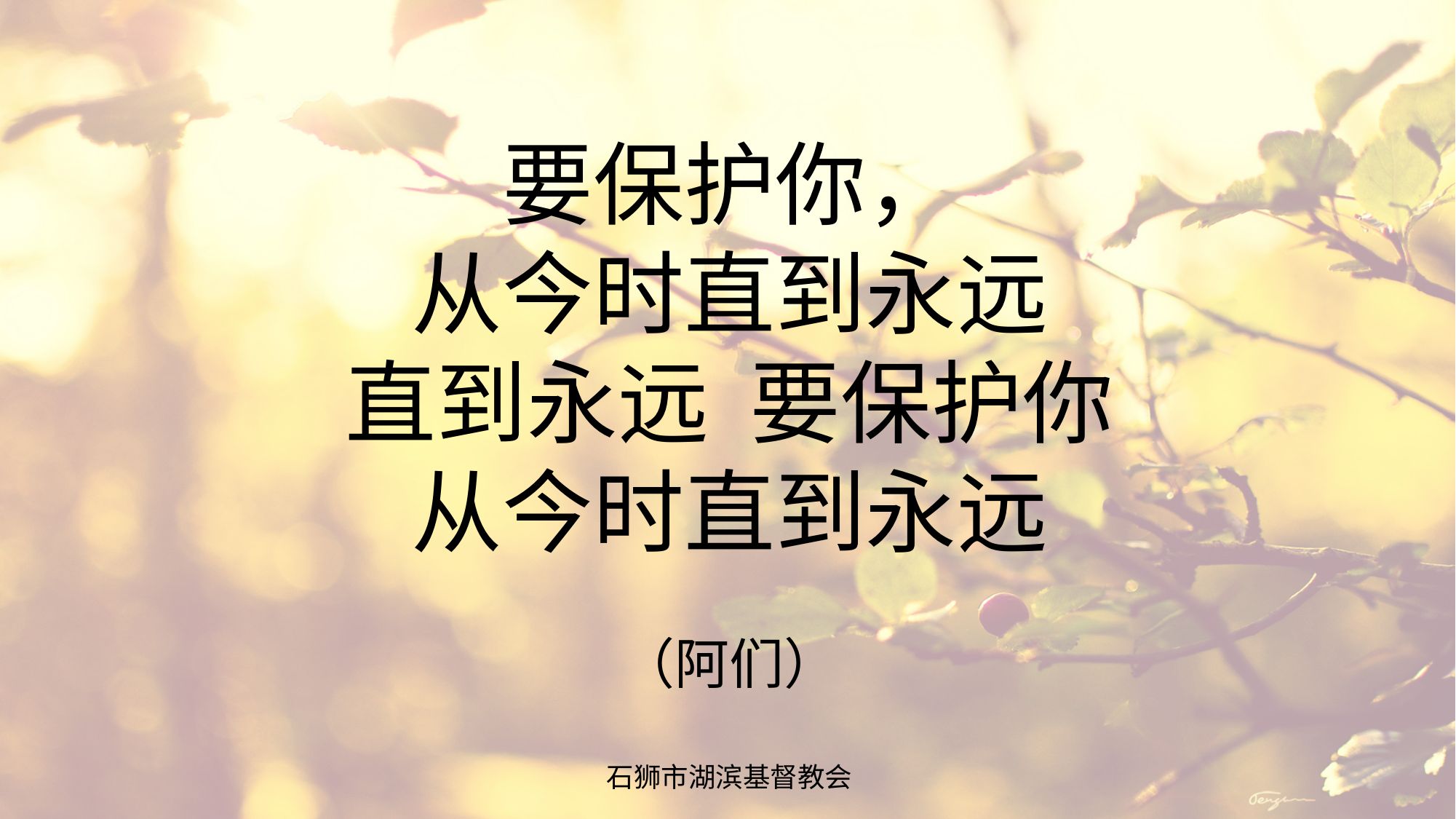

要保护你，
从今时直到永远
直到永远  要保护你
从今时直到永远

（阿们）

石狮市湖滨基督教会